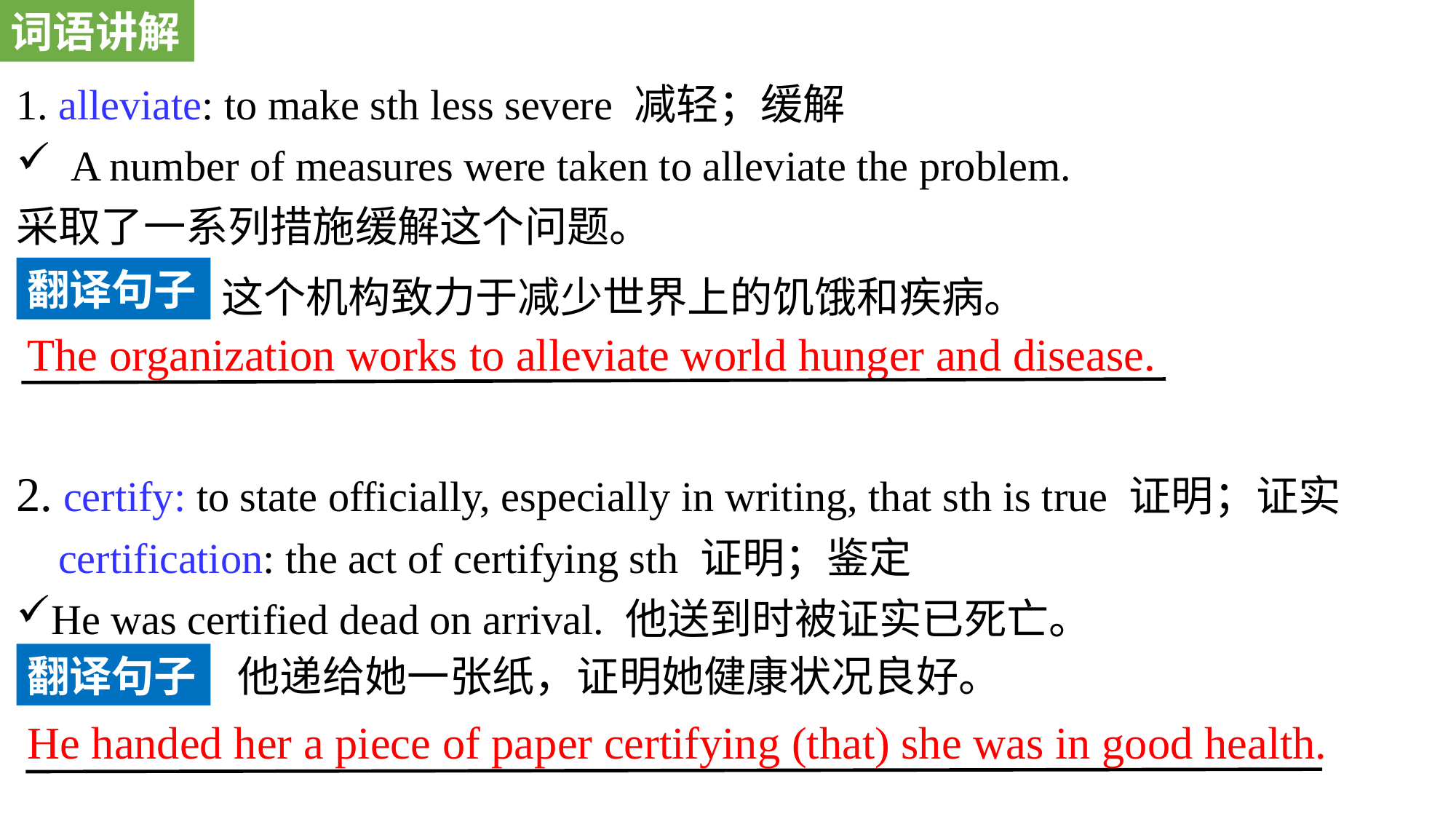

词语讲解
1. alleviate: to make sth less severe 减轻；缓解
A number of measures were taken to alleviate the problem.
采取了一系列措施缓解这个问题。

2. certify: to state officially, especially in writing, that sth is true 证明；证实
    certification: the act of certifying sth 证明；鉴定
He was certified dead on arrival. 他送到时被证实已死亡。
翻译句子
这个机构致力于减少世界上的饥饿和疾病。
The organization works to alleviate world hunger and disease.
翻译句子
他递给她一张纸，证明她健康状况良好。
He handed her a piece of paper certifying (that) she was in good health.